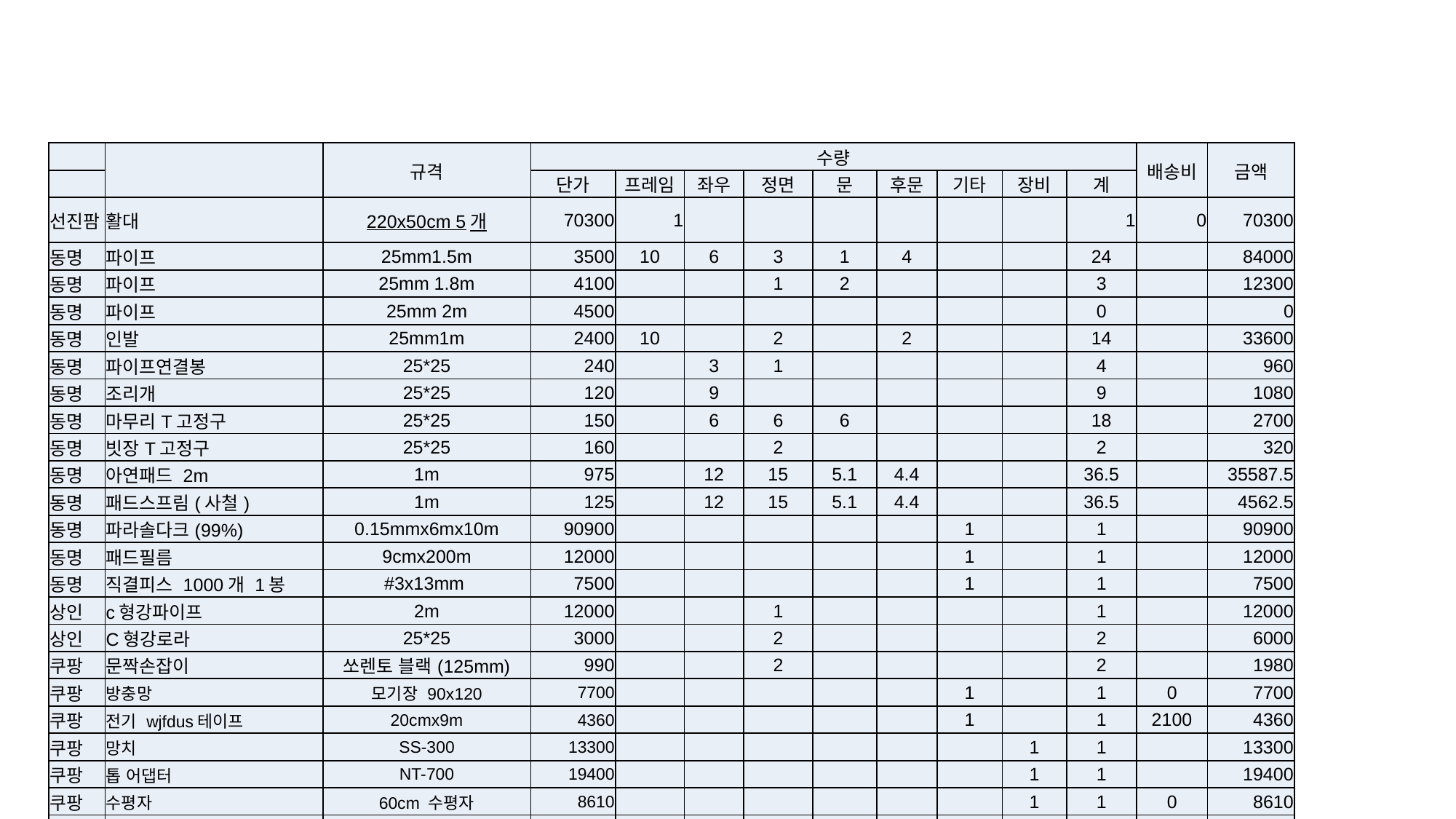

|  |  | 규격 | 수량 |  |  |  |  |  |  |  |  | 배송비 | 금액 |
| --- | --- | --- | --- | --- | --- | --- | --- | --- | --- | --- | --- | --- | --- |
|  |  |  | 단가 | 프레임 | 좌우 | 정면 | 문 | 후문 | 기타 | 장비 | 계 |  |  |
| 선진팜 | 활대 | 220x50cm 5개 | 70300 | 1 |  |  |  |  |  |  | 1 | 0 | 70300 |
| 동명 | 파이프 | 25mm1.5m | 3500 | 10 | 6 | 3 | 1 | 4 |  |  | 24 |  | 84000 |
| 동명 | 파이프 | 25mm 1.8m | 4100 |  |  | 1 | 2 |  |  |  | 3 |  | 12300 |
| 동명 | 파이프 | 25mm 2m | 4500 |  |  |  |  |  |  |  | 0 |  | 0 |
| 동명 | 인발 | 25mm1m | 2400 | 10 |  | 2 |  | 2 |  |  | 14 |  | 33600 |
| 동명 | 파이프연결봉 | 25\*25 | 240 |  | 3 | 1 |  |  |  |  | 4 |  | 960 |
| 동명 | 조리개 | 25\*25 | 120 |  | 9 |  |  |  |  |  | 9 |  | 1080 |
| 동명 | 마무리T고정구 | 25\*25 | 150 |  | 6 | 6 | 6 |  |  |  | 18 |  | 2700 |
| 동명 | 빗장T고정구 | 25\*25 | 160 |  |  | 2 |  |  |  |  | 2 |  | 320 |
| 동명 | 아연패드 2m | 1m | 975 |  | 12 | 15 | 5.1 | 4.4 |  |  | 36.5 |  | 35587.5 |
| 동명 | 패드스프림(사철) | 1m | 125 |  | 12 | 15 | 5.1 | 4.4 |  |  | 36.5 |  | 4562.5 |
| 동명 | 파라솔다크(99%) | 0.15mmx6mx10m | 90900 |  |  |  |  |  | 1 |  | 1 |  | 90900 |
| 동명 | 패드필름 | 9cmx200m | 12000 |  |  |  |  |  | 1 |  | 1 |  | 12000 |
| 동명 | 직결피스 1000개 1봉 | #3x13mm | 7500 |  |  |  |  |  | 1 |  | 1 |  | 7500 |
| 상인 | c형강파이프 | 2m | 12000 |  |  | 1 |  |  |  |  | 1 |  | 12000 |
| 상인 | C형강로라 | 25\*25 | 3000 |  |  | 2 |  |  |  |  | 2 |  | 6000 |
| 쿠팡 | 문짝손잡이 | 쏘렌토 블랙(125mm) | 990 |  |  | 2 |  |  |  |  | 2 |  | 1980 |
| 쿠팡 | 방충망 | 모기장 90x120 | 7700 |  |  |  |  |  | 1 |  | 1 | 0 | 7700 |
| 쿠팡 | 전기 wjfdus테이프 | 20cmx9m | 4360 |  |  |  |  |  | 1 |  | 1 | 2100 | 4360 |
| 쿠팡 | 망치 | SS-300 | 13300 |  |  |  |  |  |  | 1 | 1 |  | 13300 |
| 쿠팡 | 톱 어댑터 | NT-700 | 19400 |  |  |  |  |  |  | 1 | 1 |  | 19400 |
| 쿠팡 | 수평자 | 60cm 수평자 | 8610 |  |  |  |  |  |  | 1 | 1 | 0 | 8610 |
| 쿠팡 | 피코스 악어 바이스 그립 APK-250(224mm) 10인치 플라이어 나사빼기 | APK-250 | 17000 |  |  |  |  |  |  | 1 | 1 | 3000 | 17000 |
| 쿠팡 | 절단기 |  | 7630 |  |  |  |  |  |  | 1 | 1 | 0 | 7630 |
|  | 계 |  |  | 129300 | 36900 | 57340 | 18210 | 23640 | 122460 | 65940 |  |  | 453790 |